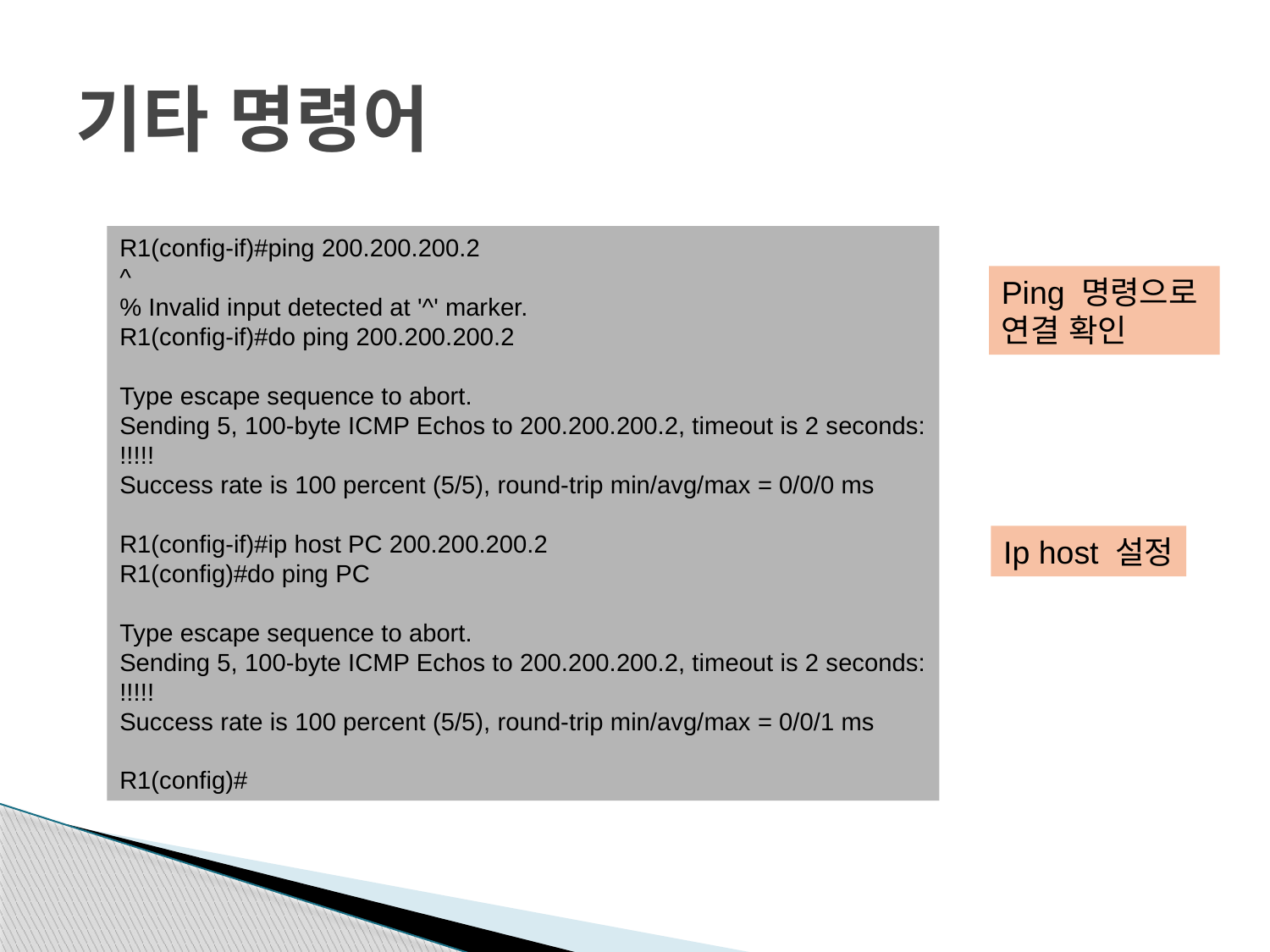

# 기타 명령어
R1(config-if)#ping 200.200.200.2
^
% Invalid input detected at '^' marker.
R1(config-if)#do ping 200.200.200.2

Type escape sequence to abort.
Sending 5, 100-byte ICMP Echos to 200.200.200.2, timeout is 2 seconds:
!!!!!
Success rate is 100 percent (5/5), round-trip min/avg/max = 0/0/0 ms

R1(config-if)#ip host PC 200.200.200.2
R1(config)#do ping PC

Type escape sequence to abort.
Sending 5, 100-byte ICMP Echos to 200.200.200.2, timeout is 2 seconds:
!!!!!
Success rate is 100 percent (5/5), round-trip min/avg/max = 0/0/1 ms

R1(config)#
Ping 명령으로
연결 확인
Ip host 설정